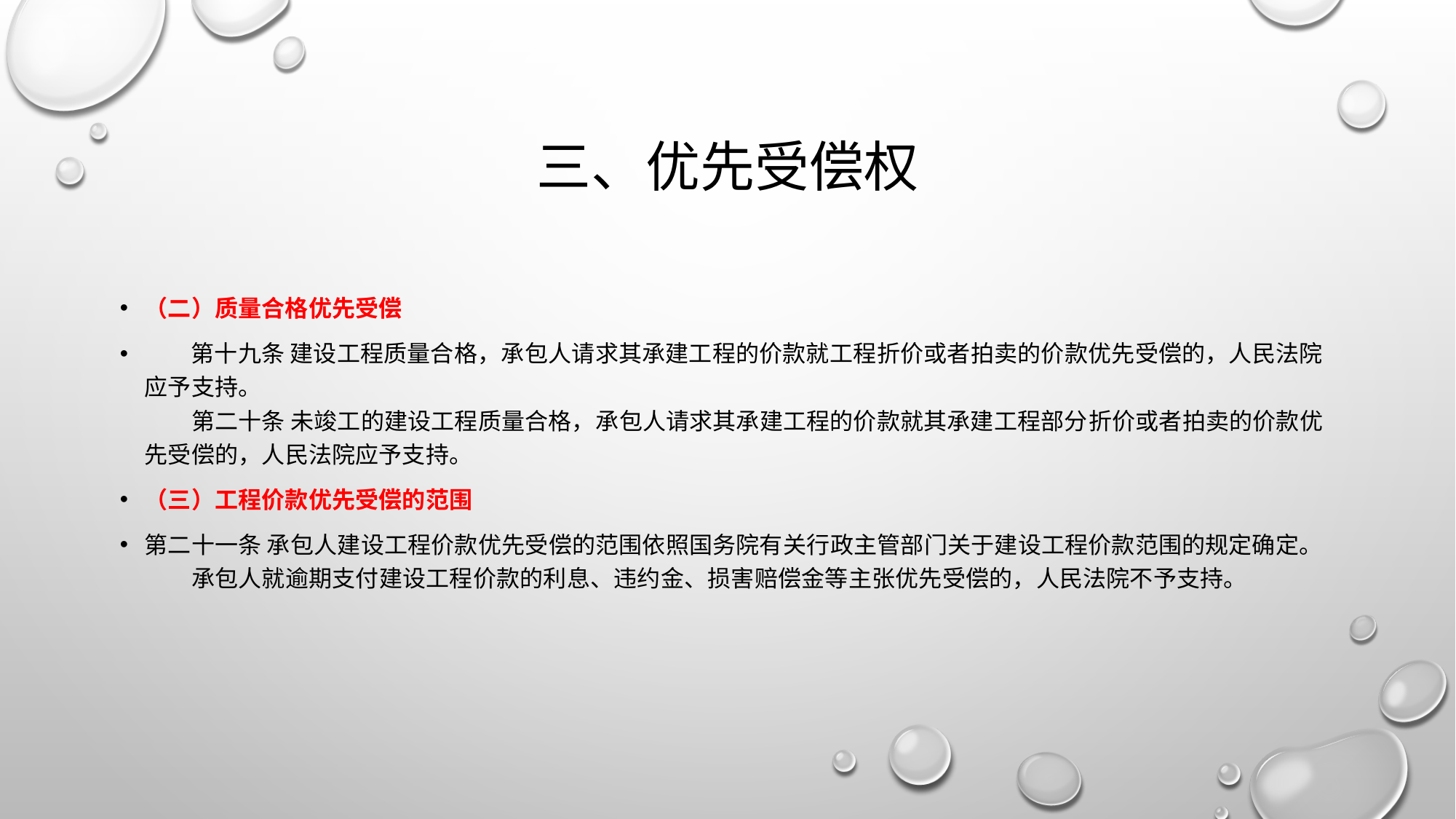

# 三、优先受偿权
（二）质量合格优先受偿
        第十九条 建设工程质量合格，承包人请求其承建工程的价款就工程折价或者拍卖的价款优先受偿的，人民法院应予支持。
　　第二十条 未竣工的建设工程质量合格，承包人请求其承建工程的价款就其承建工程部分折价或者拍卖的价款优先受偿的，人民法院应予支持。
（三）工程价款优先受偿的范围
第二十一条 承包人建设工程价款优先受偿的范围依照国务院有关行政主管部门关于建设工程价款范围的规定确定。
　　承包人就逾期支付建设工程价款的利息、违约金、损害赔偿金等主张优先受偿的，人民法院不予支持。